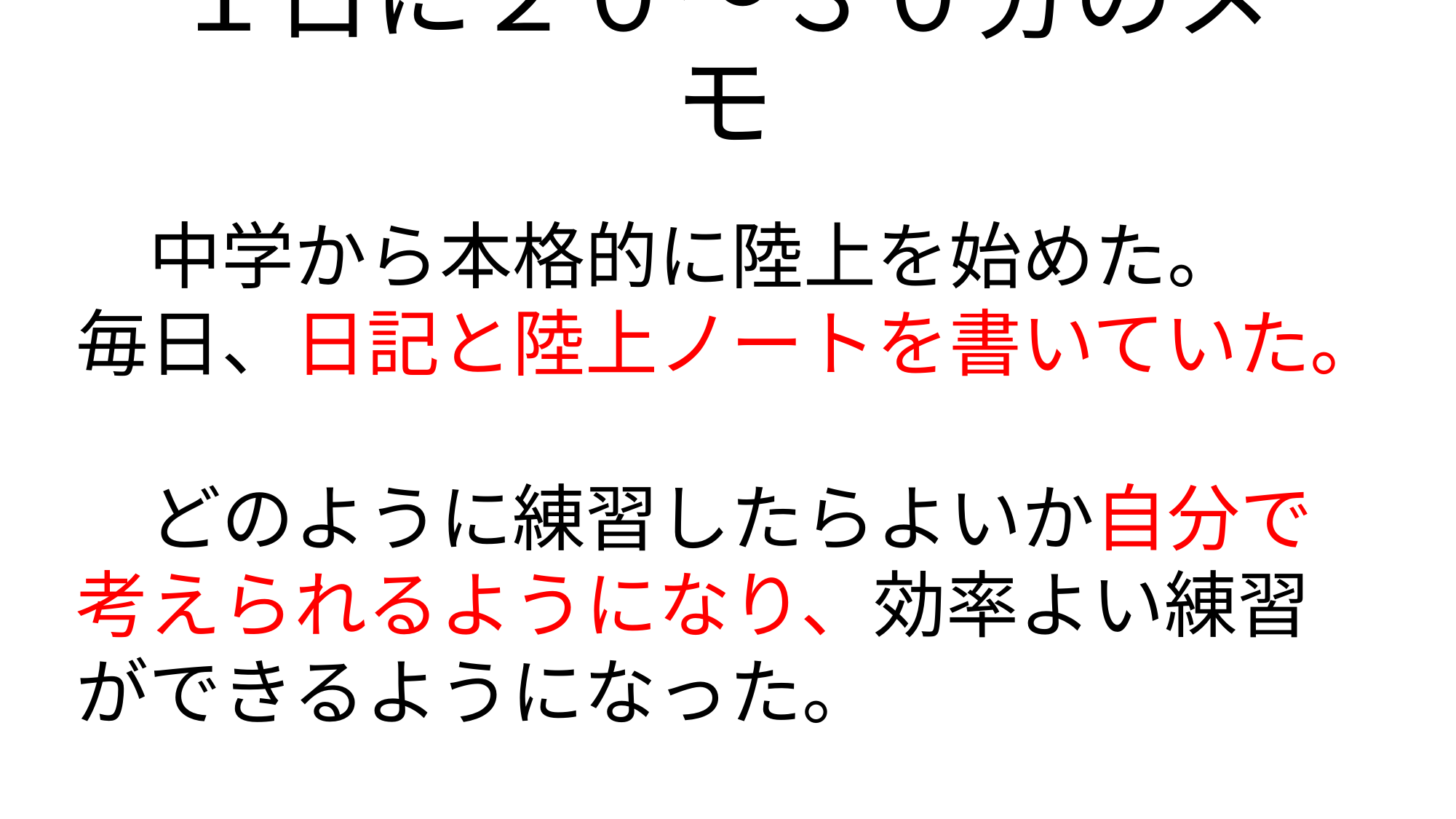

# １日に２０～３０分のメモ
　中学から本格的に陸上を始めた。
毎日、日記と陸上ノートを書いていた。

　どのように練習したらよいか自分で考えられるようになり、効率よい練習ができるようになった。